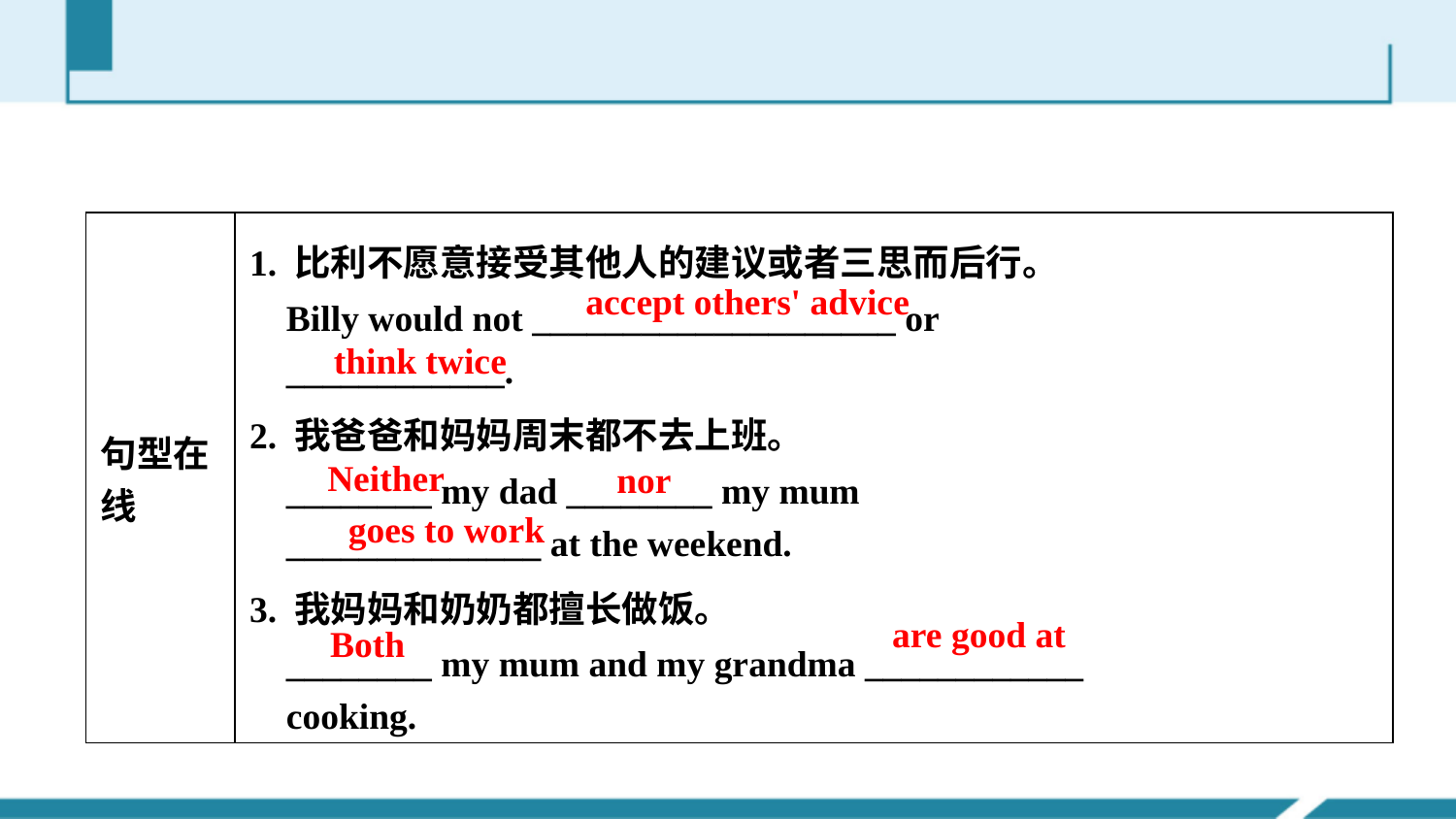

| 句型在线 | 1. 比利不愿意接受其他人的建议或者三思而后行。 Billy would not \_\_\_\_\_\_\_\_\_\_\_\_\_\_\_\_\_\_\_\_ or \_\_\_\_\_\_\_\_\_\_\_\_. 2. 我爸爸和妈妈周末都不去上班。 \_\_\_\_\_\_\_\_ my dad \_\_\_\_\_\_\_\_ my mum \_\_\_\_\_\_\_\_\_\_\_\_\_\_ at the weekend. 3. 我妈妈和奶奶都擅长做饭。 \_\_\_\_\_\_\_\_ my mum and my grandma \_\_\_\_\_\_\_\_\_\_\_\_ cooking. |
| --- | --- |
accept others' advice
think twice
Neither
nor
goes to work
are good at
Both